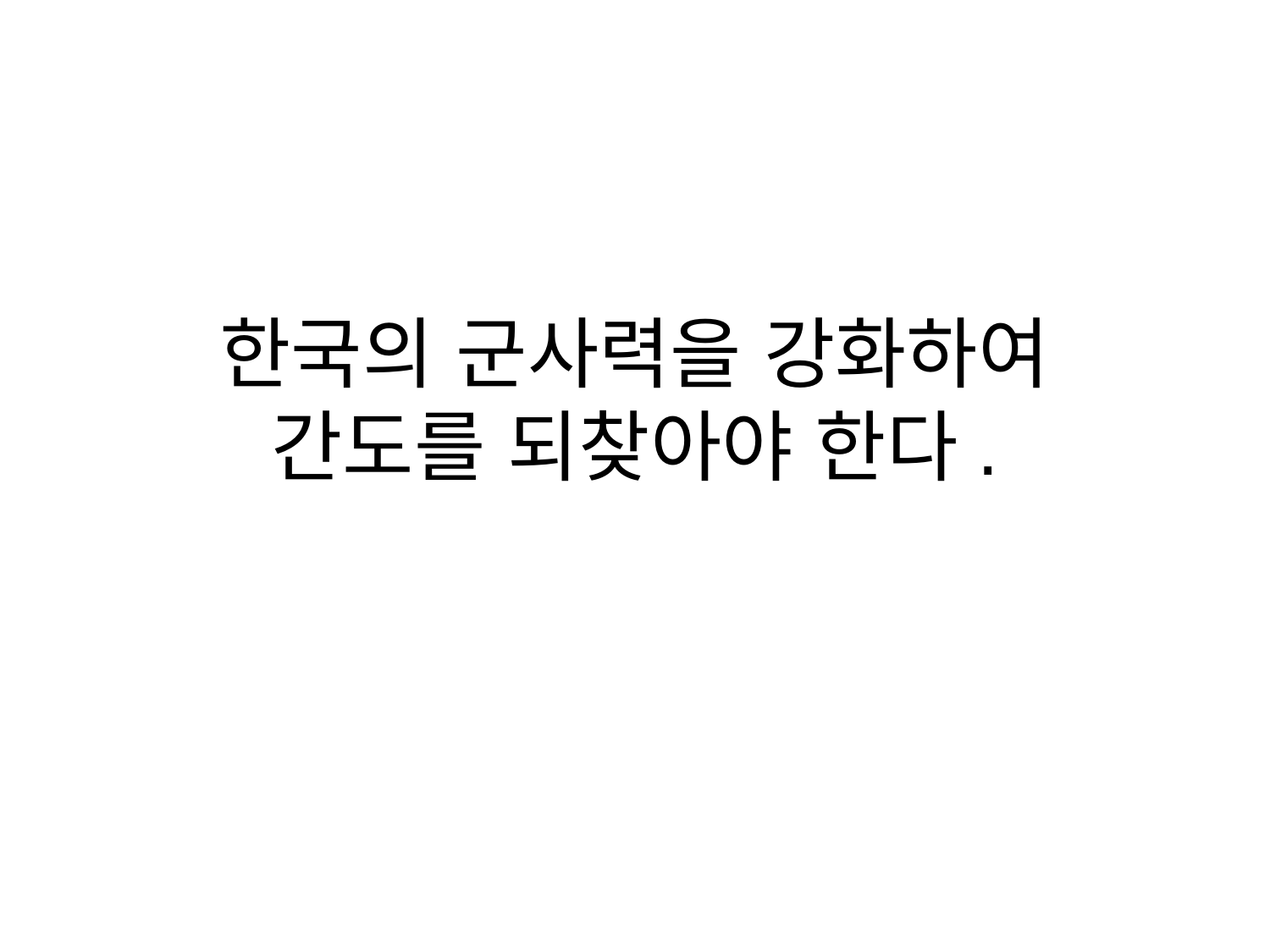

# 한국의 군사력을 강화하여 간도를 되찾아야 한다.